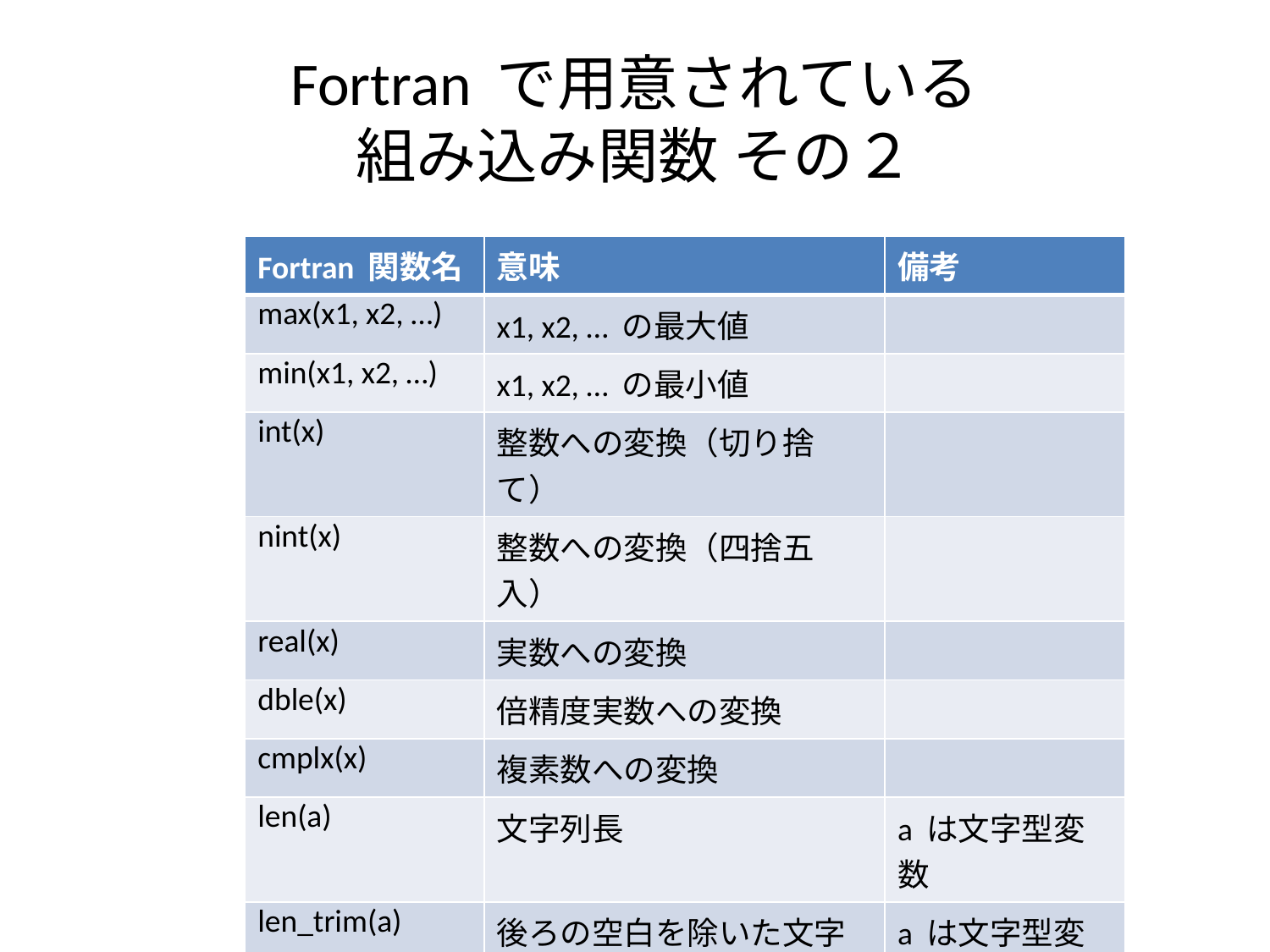

# Fortran で用意されている 組み込み関数 その２
| Fortran 関数名 | 意味 | 備考 |
| --- | --- | --- |
| max(x1, x2, …) | x1, x2, … の最大値 |  |
| min(x1, x2, …) | x1, x2, … の最小値 |  |
| int(x) | 整数への変換（切り捨て） |  |
| nint(x) | 整数への変換（四捨五入） |  |
| real(x) | 実数への変換 |  |
| dble(x) | 倍精度実数への変換 |  |
| cmplx(x) | 複素数への変換 |  |
| len(a) | 文字列長 | a は文字型変数 |
| len\_trim(a) | 後ろの空白を除いた文字長 | a は文字型変数 |
| trim(a) | 後ろの空白を除く | a は文字型変数 |